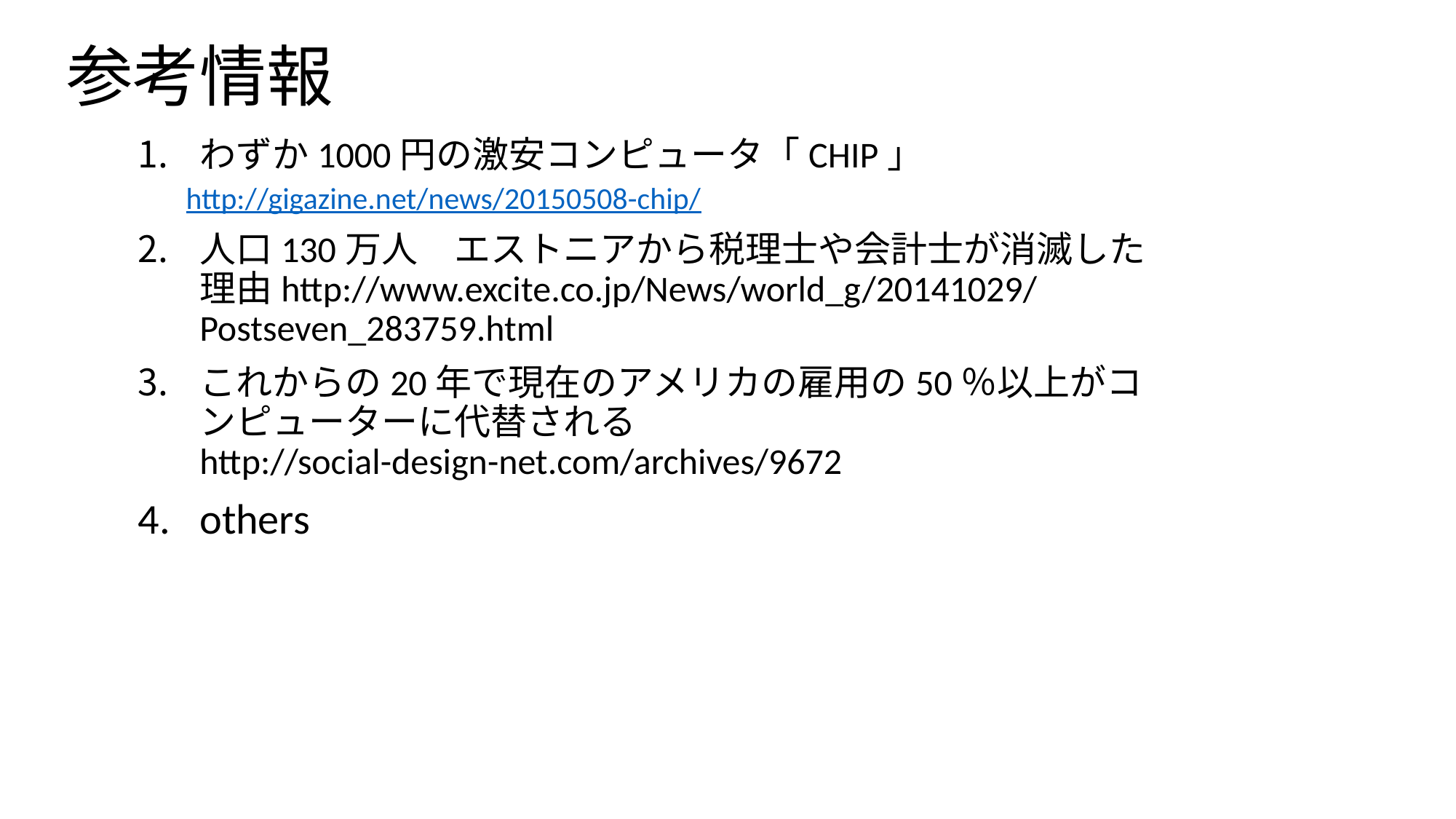

# 参考情報
わずか1000円の激安コンピュータ「CHIP」
http://gigazine.net/news/20150508-chip/
人口130万人　エストニアから税理士や会計士が消滅した理由http://www.excite.co.jp/News/world_g/20141029/Postseven_283759.html
これからの20年で現在のアメリカの雇用の50％以上がコンピューターに代替される
http://social-design-net.com/archives/9672
others